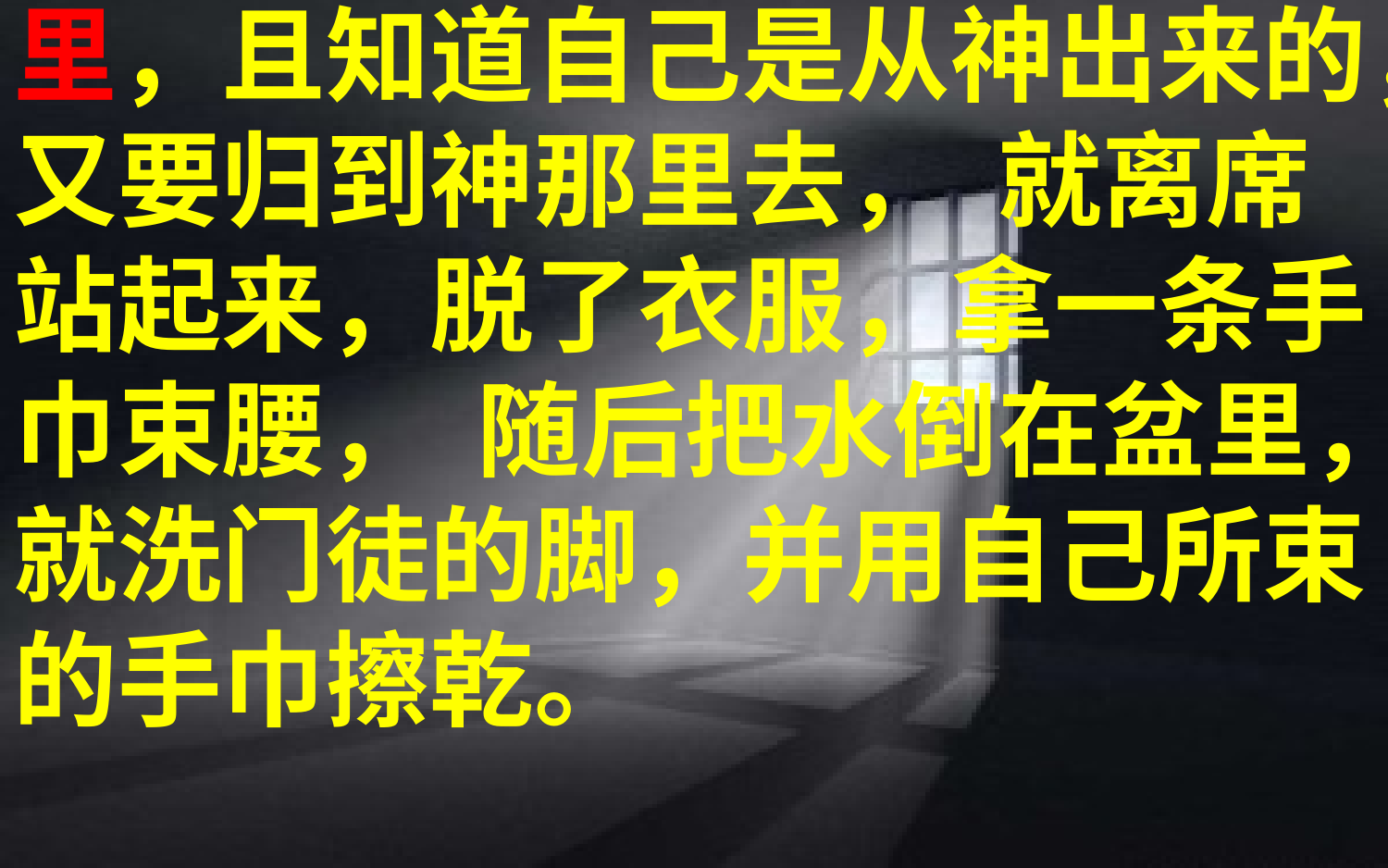

里，且知道自己是从神出来的，又要归到神那里去，  就离席站起来，脱了衣服，拿一条手巾束腰，  随后把水倒在盆里，就洗门徒的脚，并用自己所束的手巾擦乾。